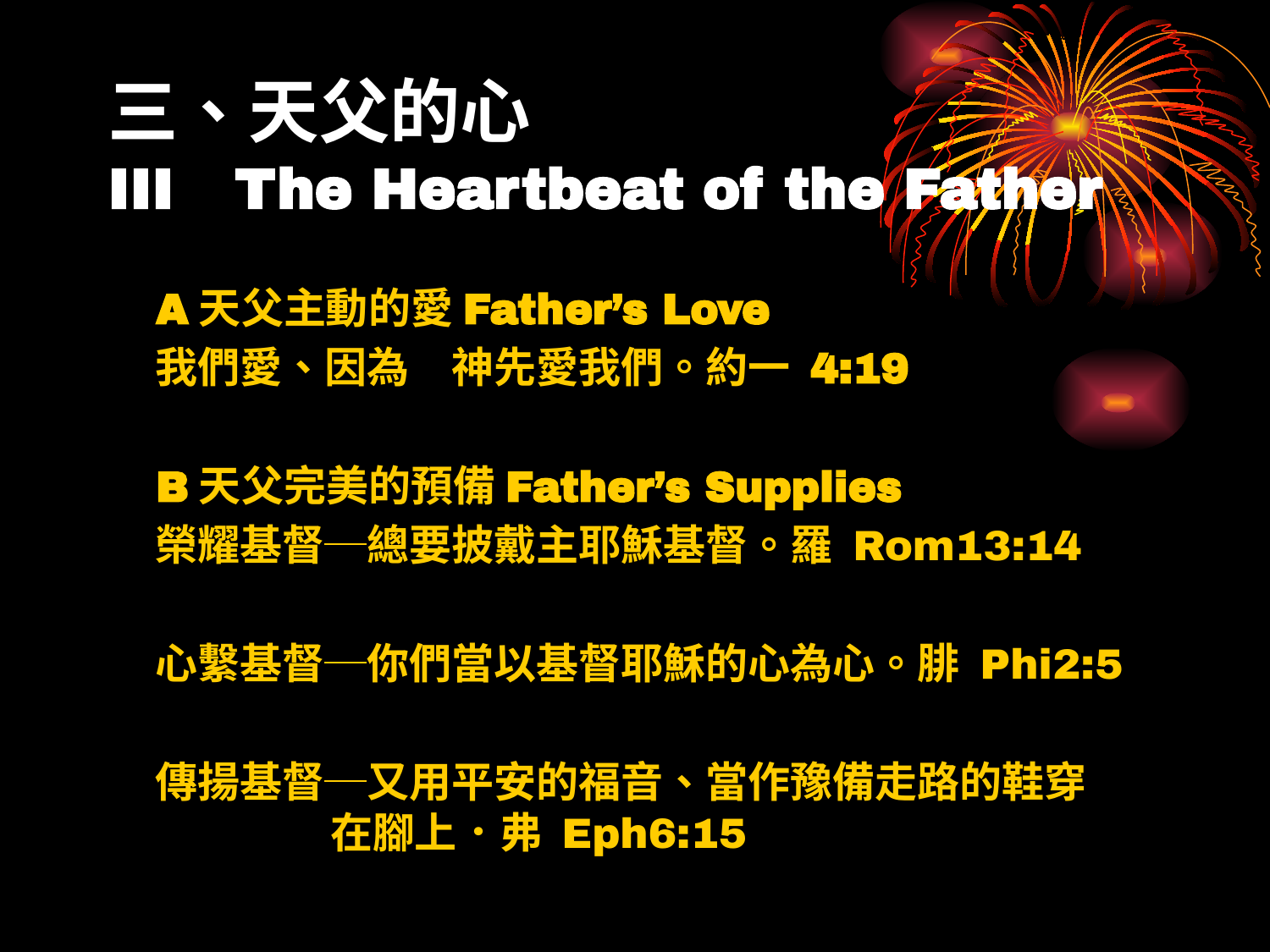

# 三、天父的心 III	The Heartbeat of the Father
A天父主動的愛Father’s Love
我們愛、因為　神先愛我們。約一 4:19

B天父完美的預備Father’s Supplies
榮耀基督─總要披戴主耶穌基督。羅 Rom13:14

心繫基督─你們當以基督耶穌的心為心。腓 Phi2:5

傳揚基督─又用平安的福音、當作豫備走路的鞋穿   		     在腳上．弗 Eph6:15